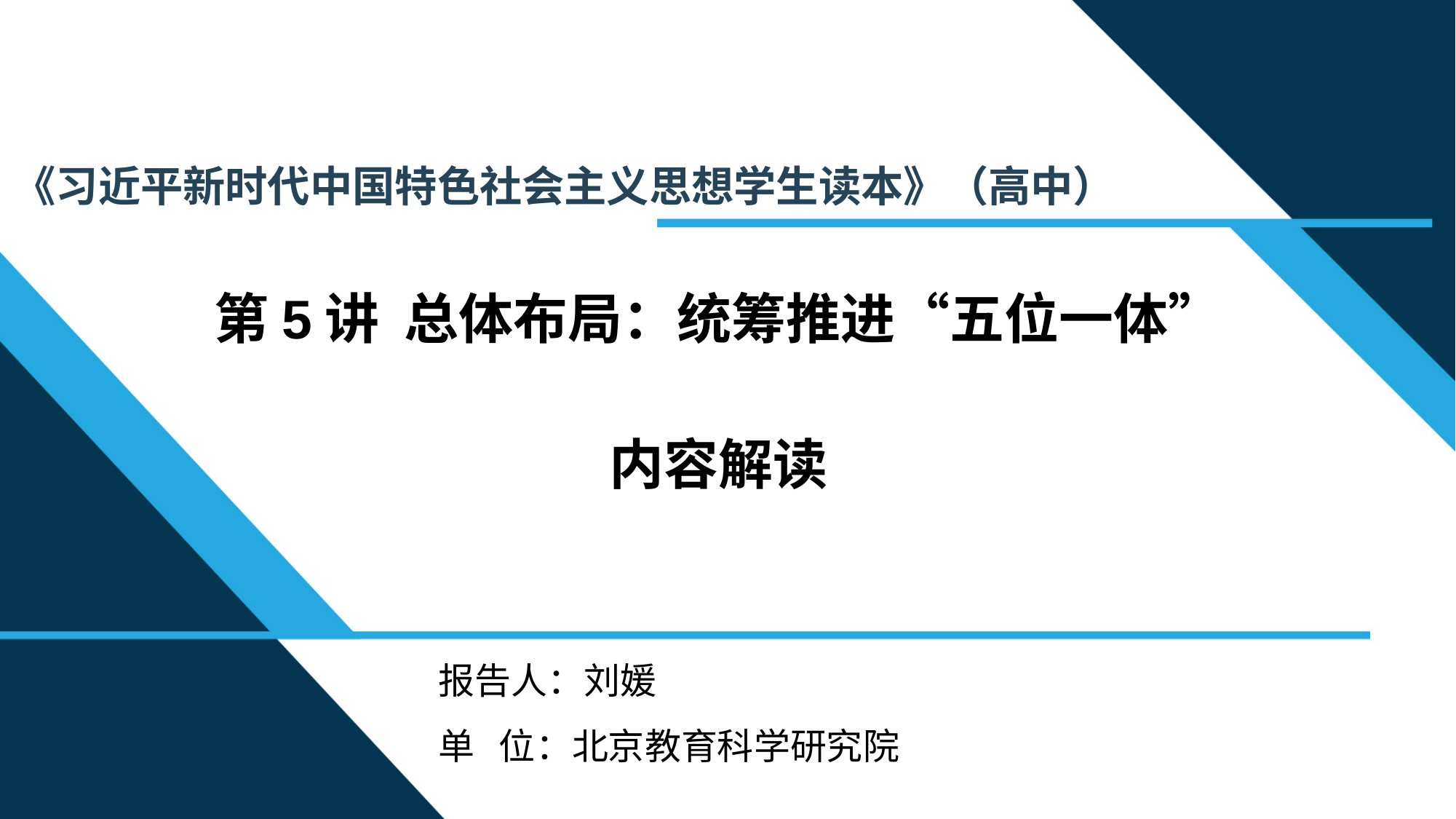

《习近平新时代中国特色社会主义思想学生读本》（高中）

第5讲  总体布局：统筹推进“五位一体”

内容解读

报告人：刘媛
单   位：北京教育科学研究院